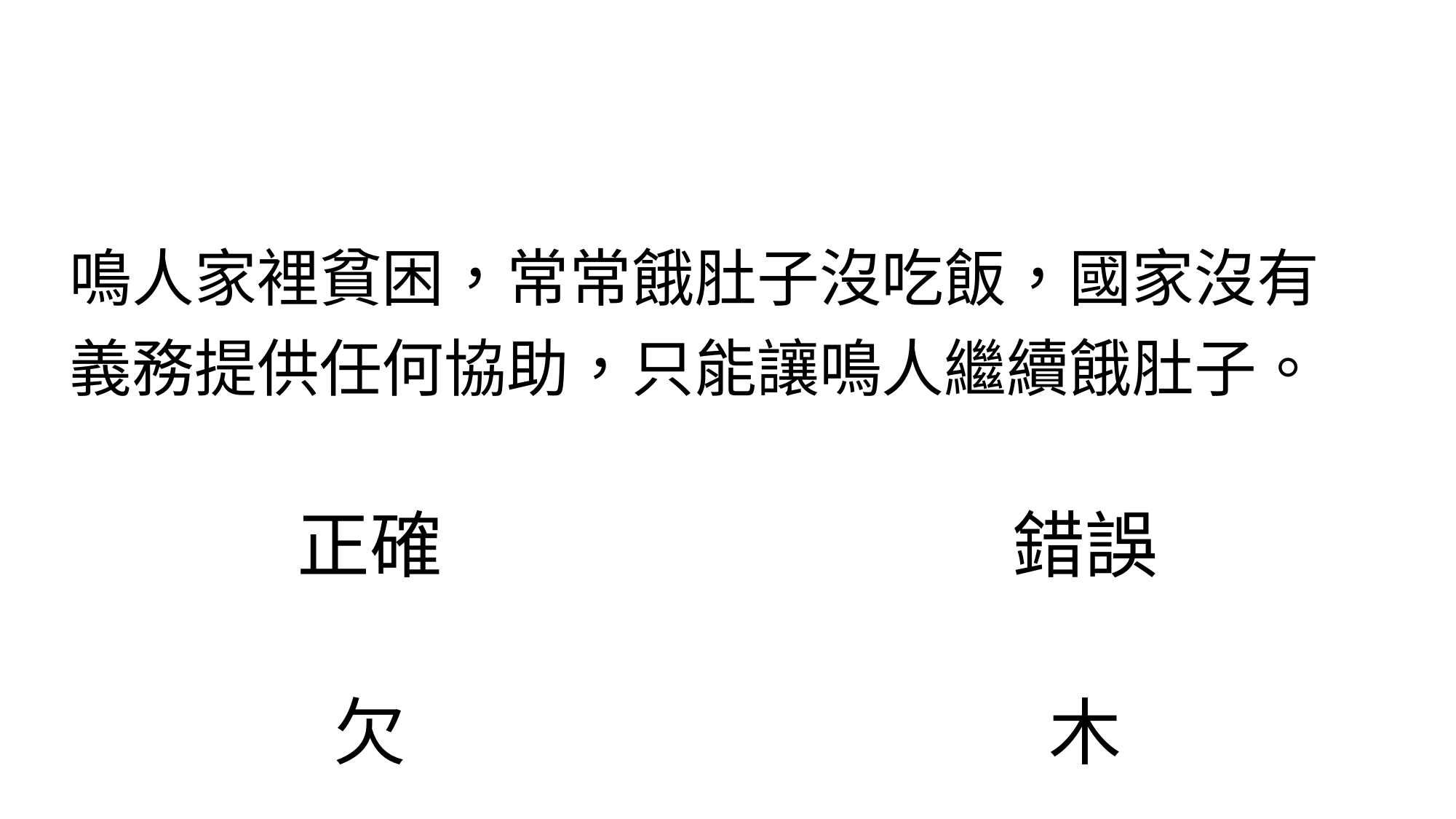

#
鳴人家裡貧困，常常餓肚子沒吃飯，國家沒有義務提供任何協助，只能讓鳴人繼續餓肚子。
正確

欠
錯誤

木